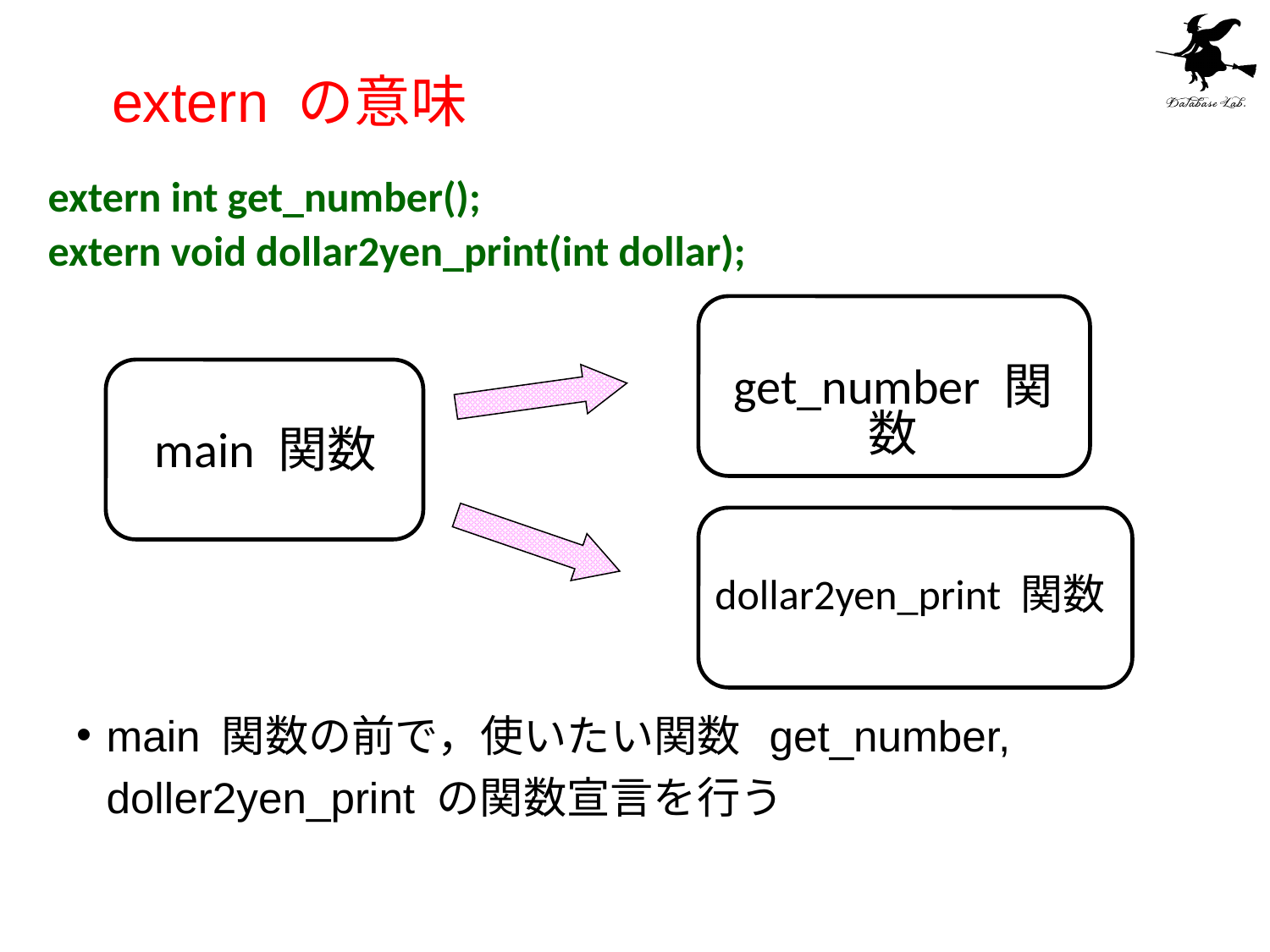

# extern の意味
extern int get_number();
extern void dollar2yen_print(int dollar);

get_number 関数

main 関数

dollar2yen_print 関数

main 関数の前で，使いたい関数  get_number, doller2yen_print の関数宣言を行う